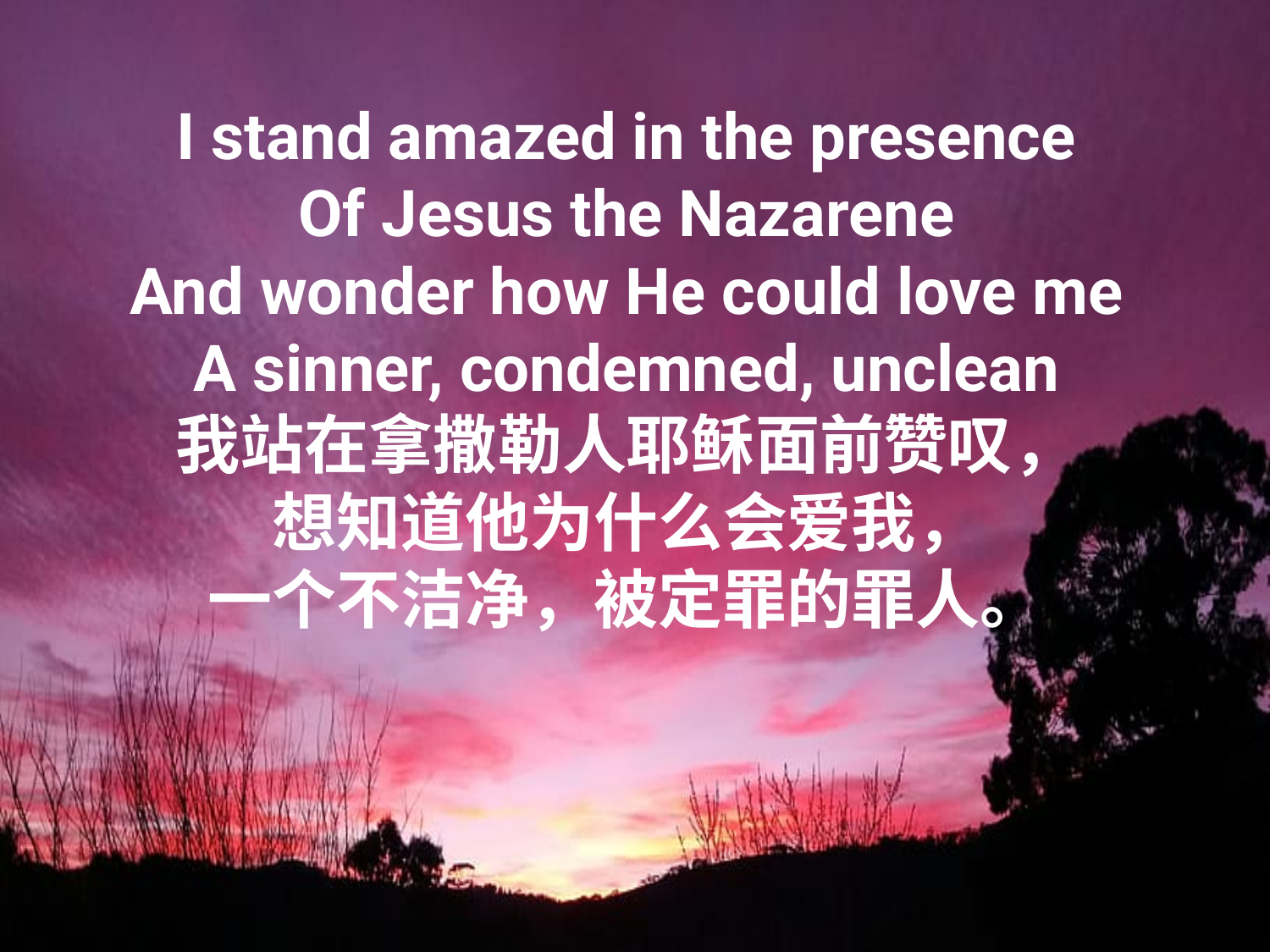

I stand amazed in the presence
Of Jesus the Nazarene
And wonder how He could love me
A sinner, condemned, unclean
我站在拿撒勒人耶稣面前赞叹，
想知道他为什么会爱我，
一个不洁净，被定罪的罪人。